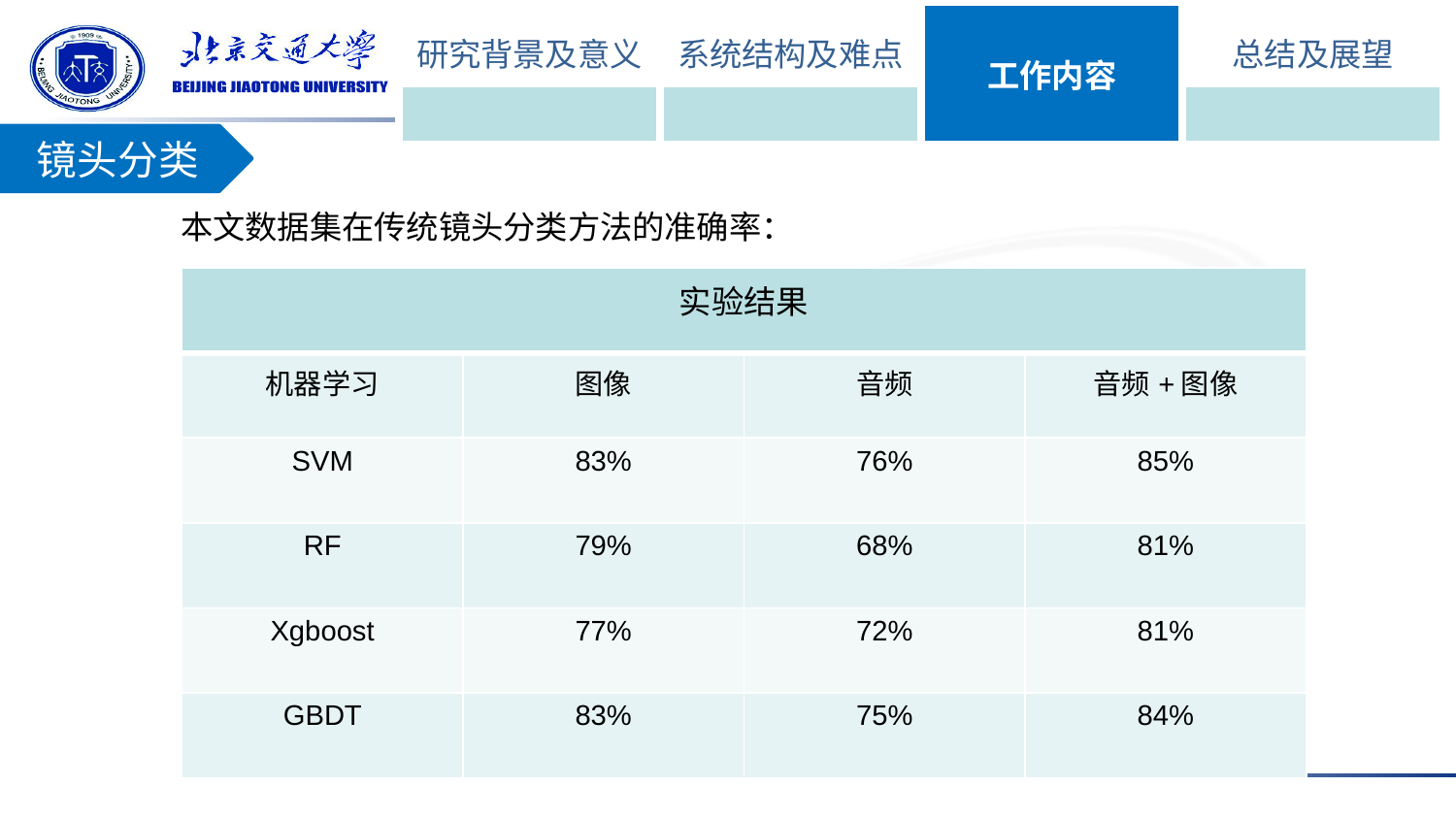

| 研究背景及意义 | 系统结构及难点 | 工作内容 | 总结及展望 |
| --- | --- | --- | --- |
|  |  |  |  |

镜头分类
   本文数据集在传统镜头分类方法的准确率：
| 实验结果 |  |  |  |
| --- | --- | --- | --- |
| 机器学习 | 图像 | 音频 | 音频+图像 |
| SVM | 83% | 76% | 85% |
| RF | 79% | 68% | 81% |
| Xgboost | 77% | 72% | 81% |
| GBDT | 83% | 75% | 84% |